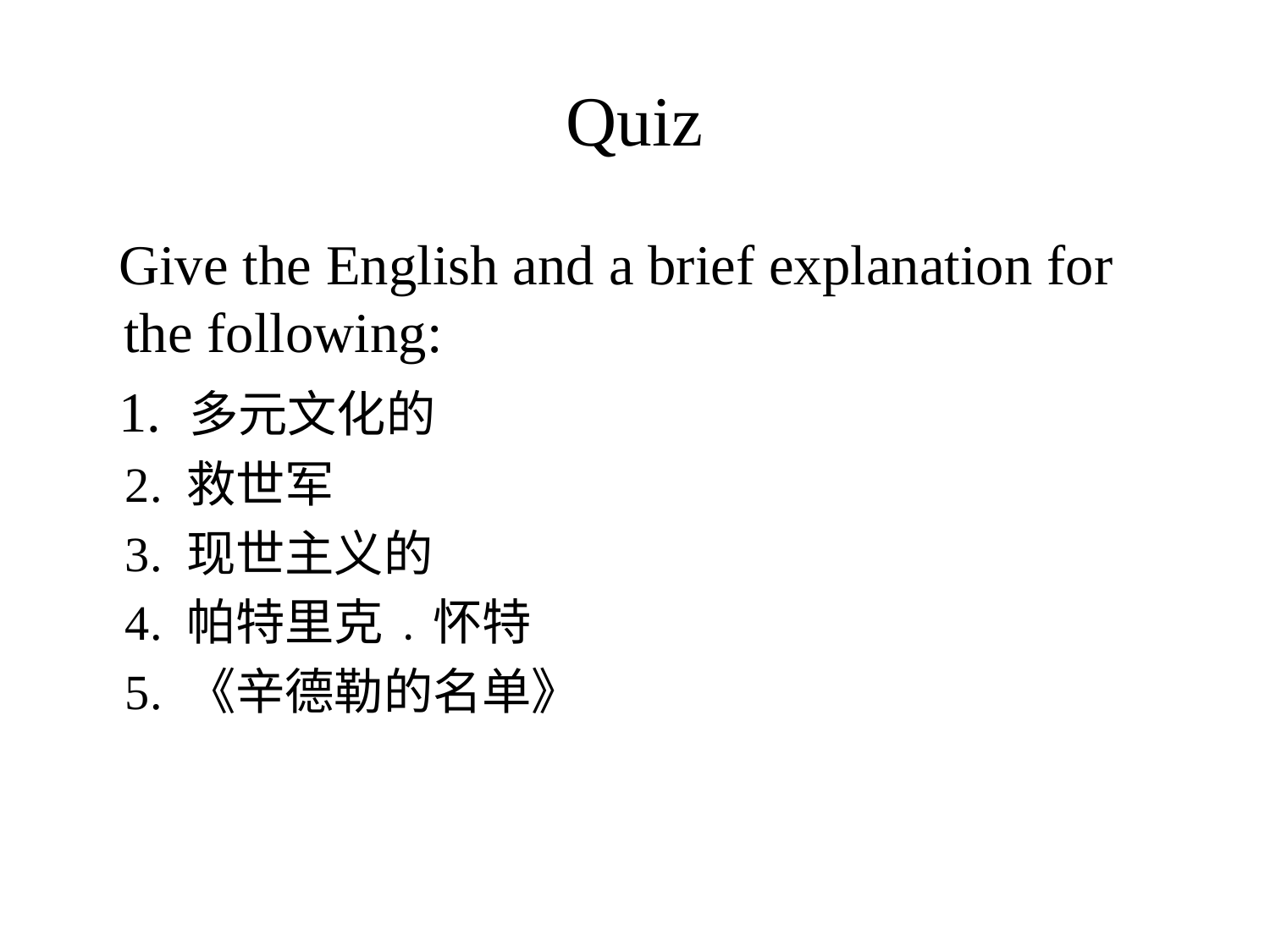

# Quiz
   Give the English and a brief explanation for the following:
   1. 多元文化的
    2. 救世军
    3. 现世主义的
    4. 帕特里克﹒怀特
    5. 《辛德勒的名单》